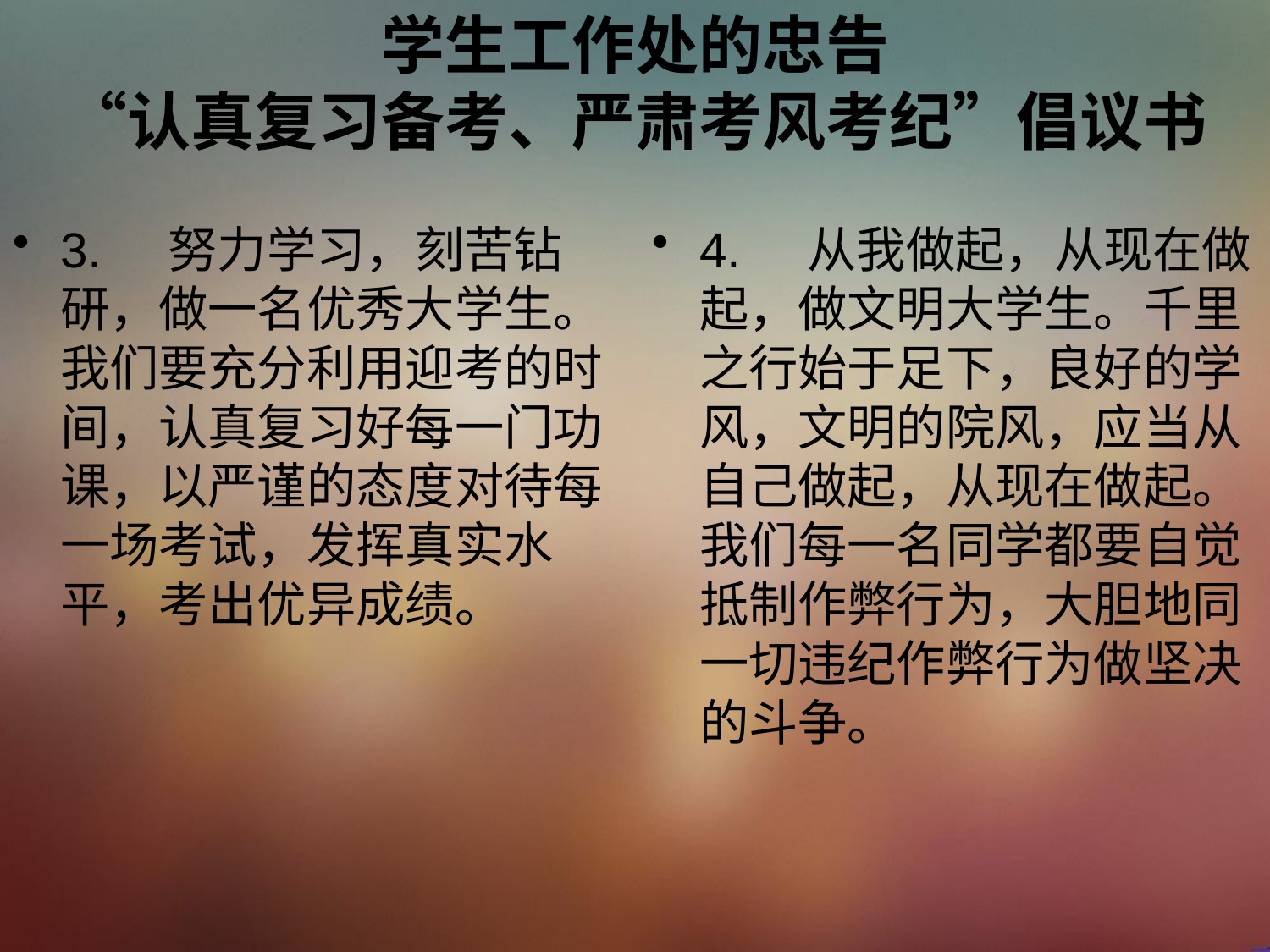

# 学生工作处的忠告 “认真复习备考、严肃考风考纪”倡议书
3.    努力学习，刻苦钻研，做一名优秀大学生。我们要充分利用迎考的时间，认真复习好每一门功课，以严谨的态度对待每一场考试，发挥真实水平，考出优异成绩。
4.    从我做起，从现在做起，做文明大学生。千里之行始于足下，良好的学风，文明的院风，应当从自己做起，从现在做起。我们每一名同学都要自觉抵制作弊行为，大胆地同一切违纪作弊行为做坚决的斗争。